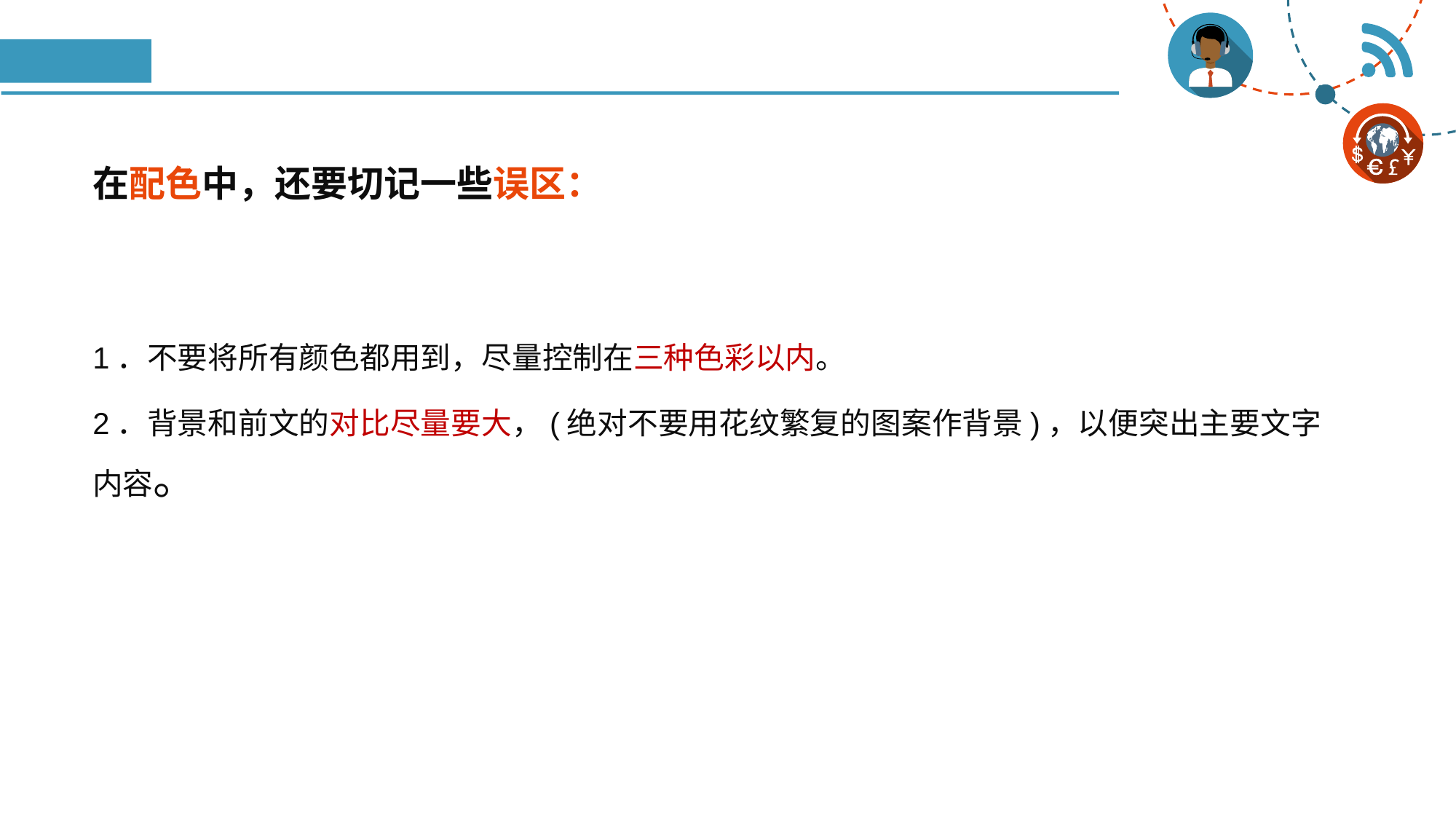

在配色中，还要切记一些误区：
1．不要将所有颜色都用到，尽量控制在三种色彩以内。
2．背景和前文的对比尽量要大，(绝对不要用花纹繁复的图案作背景)，以便突出主要文字内容。